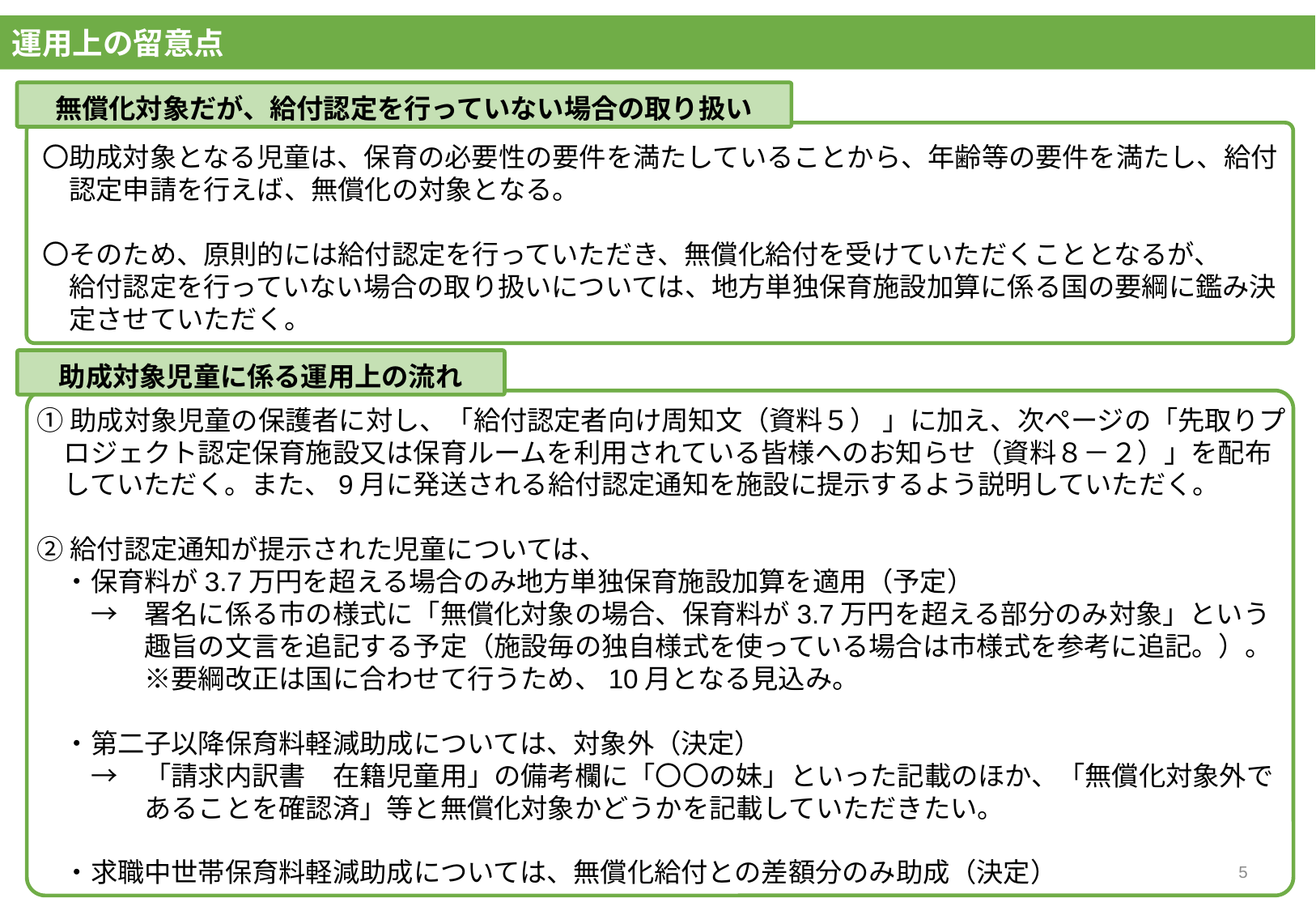

運用上の留意点
無償化対象だが、給付認定を行っていない場合の取り扱い

〇助成対象となる児童は、保育の必要性の要件を満たしていることから、年齢等の要件を満たし、給付
　認定申請を行えば、無償化の対象となる。

〇そのため、原則的には給付認定を行っていただき、無償化給付を受けていただくこととなるが、
　給付認定を行っていない場合の取り扱いについては、地方単独保育施設加算に係る国の要綱に鑑み決
　定させていただく。
助成対象児童に係る運用上の流れ

①助成対象児童の保護者に対し、「給付認定者向け周知文（資料５） 」に加え、次ページの「先取りプ
　ロジェクト認定保育施設又は保育ルームを利用されている皆様へのお知らせ（資料８－２）」を配布
　していただく。また、9月に発送される給付認定通知を施設に提示するよう説明していただく。

②給付認定通知が提示された児童については、
　・保育料が3.7万円を超える場合のみ地方単独保育施設加算を適用（予定）
　　→　署名に係る市の様式に「無償化対象の場合、保育料が3.7万円を超える部分のみ対象」という
　　　　趣旨の文言を追記する予定（施設毎の独自様式を使っている場合は市様式を参考に追記。）。
　　　　※要綱改正は国に合わせて行うため、10月となる見込み。

　・第二子以降保育料軽減助成については、対象外（決定）
　　→　「請求内訳書　在籍児童用」の備考欄に「〇〇の妹」といった記載のほか、「無償化対象外で
　　　　あることを確認済」等と無償化対象かどうかを記載していただきたい。

　・求職中世帯保育料軽減助成については、無償化給付との差額分のみ助成（決定）
5